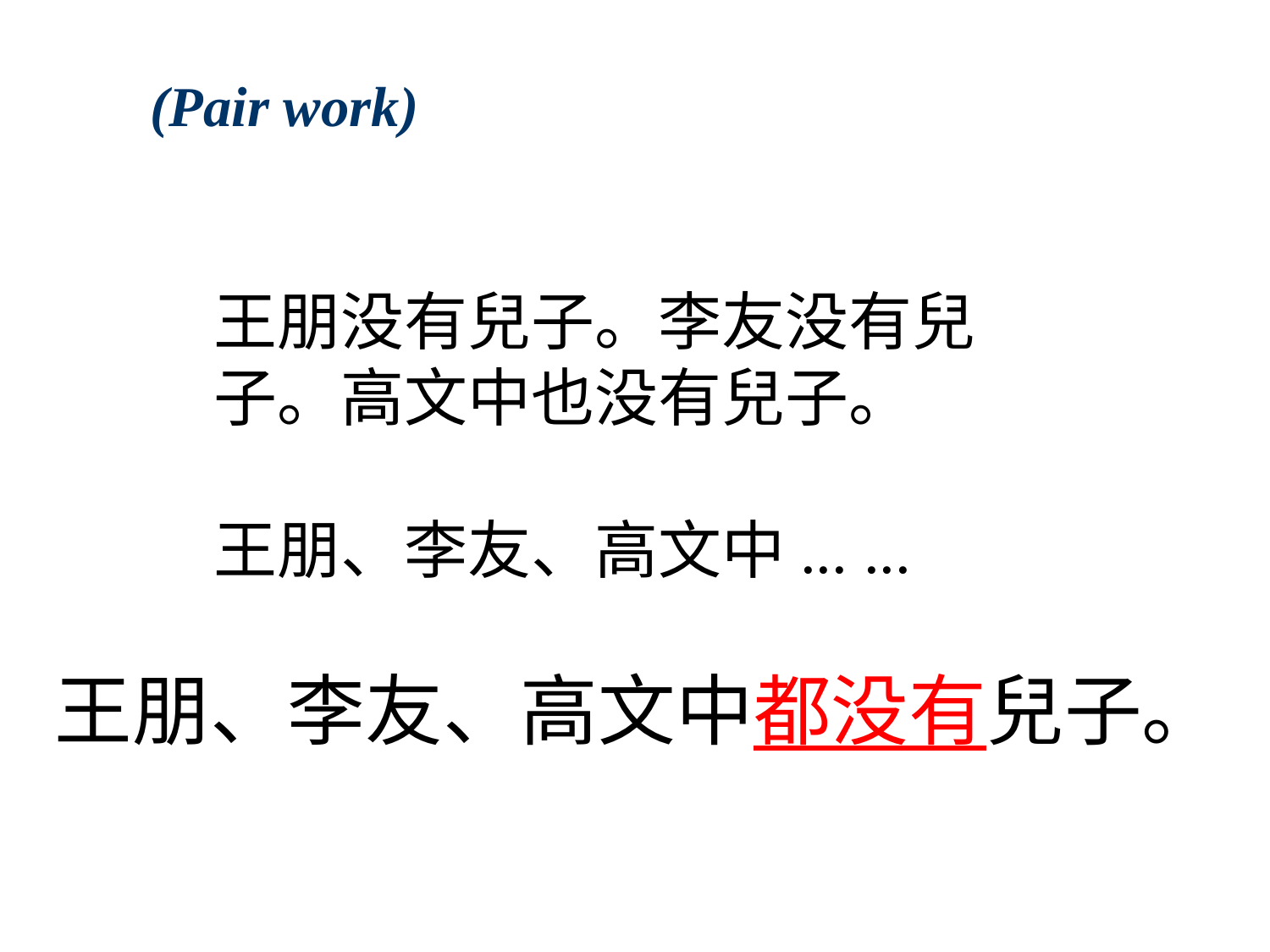

# (Pair work)
王朋没有兒子。李友没有兒子。高文中也没有兒子。

王朋、李友、高文中... ...
王朋、李友、高文中都没有兒子。